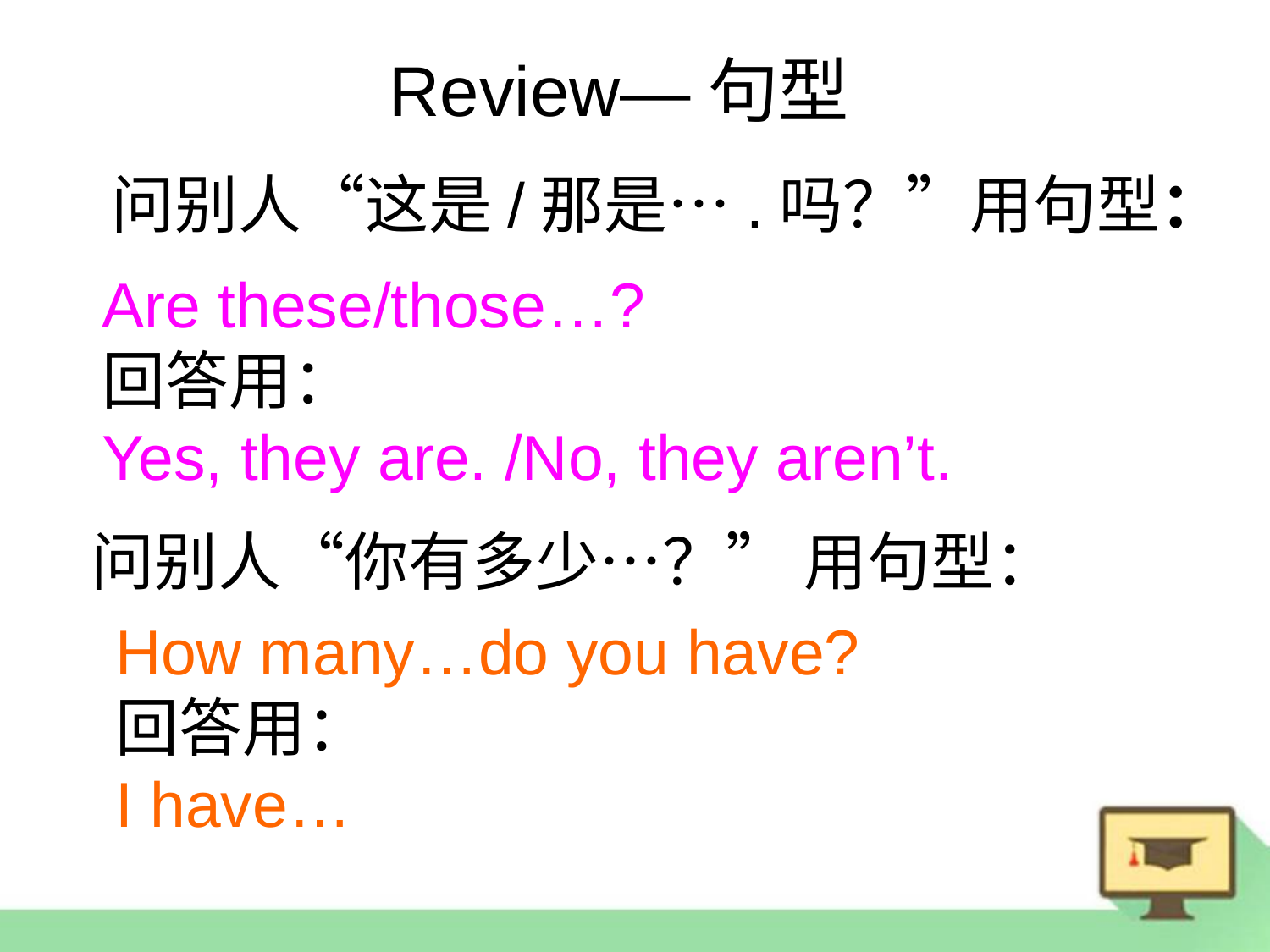

Review—句型
问别人“这是/那是….吗？”用句型：
Are these/those…?
回答用：
Yes, they are. /No, they aren’t.
问别人“你有多少…？” 用句型：
How many…do you have?
回答用：
I have…